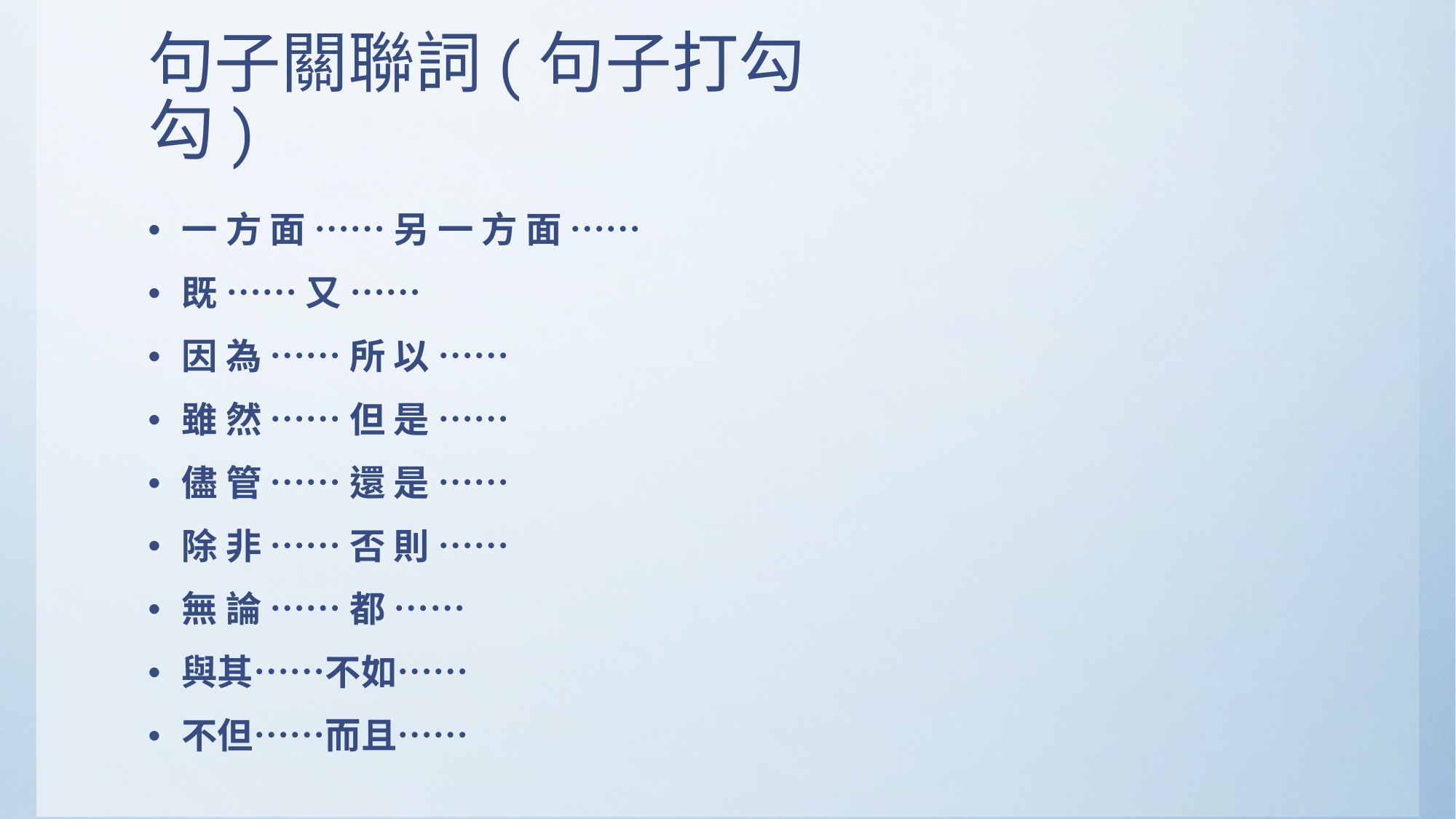

# 句子關聯詞(句子打勾勾)
一 方 面 …… 另 一 方 面 ……
既 …… 又 ……
因 為 …… 所 以 ……
雖 然 …… 但 是 ……
儘 管 …… 還 是 ……
除 非 …… 否 則 ……
無 論 …… 都 ……
與其……不如……
不但……而且……